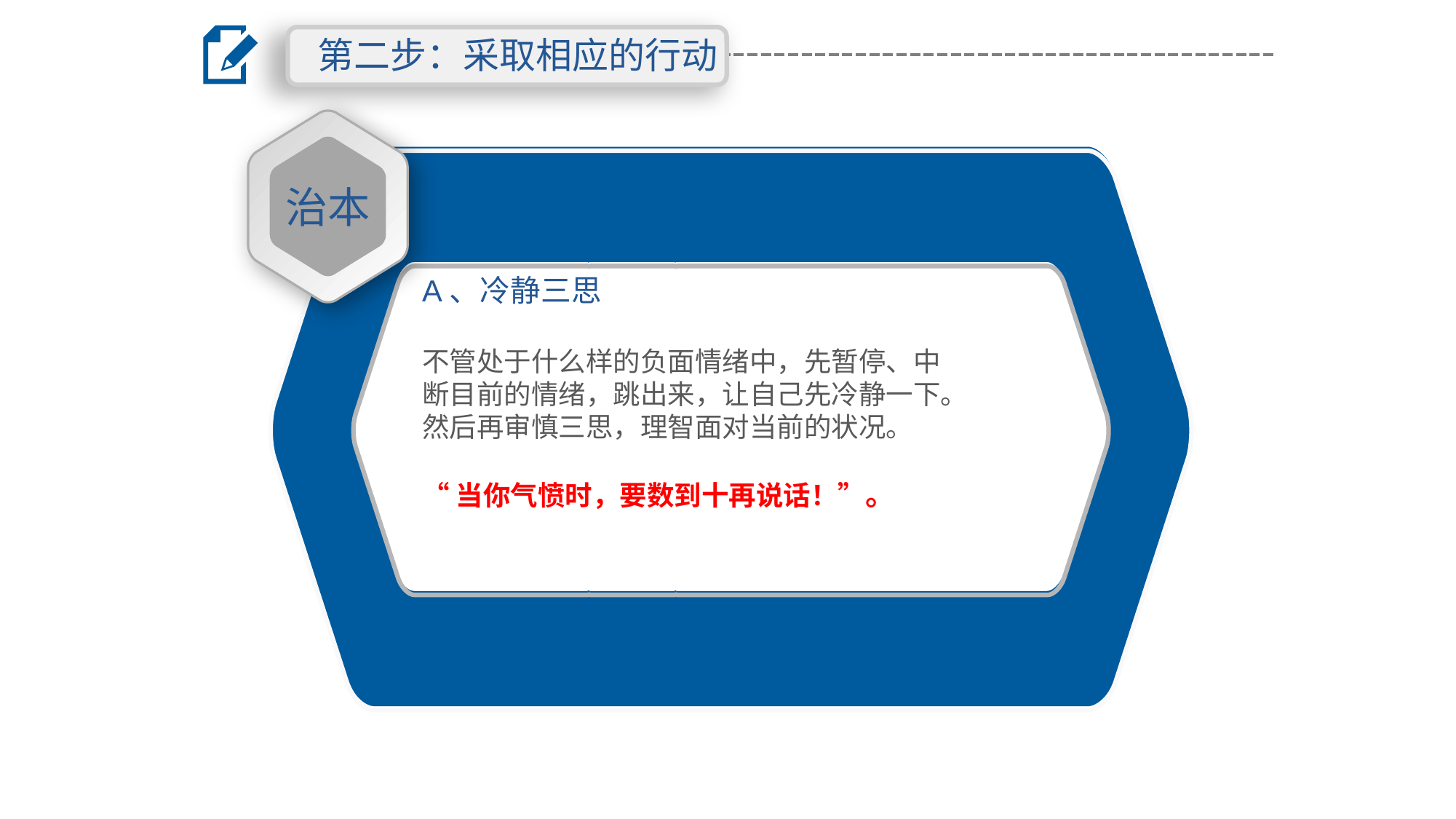

第二步：采取相应的行动

治本

A、冷静三思

不管处于什么样的负面情绪中，先暂停、中断目前的情绪，跳出来，让自己先冷静一下。然后再审慎三思，理智面对当前的状况。

“当你气愤时，要数到十再说话！”。